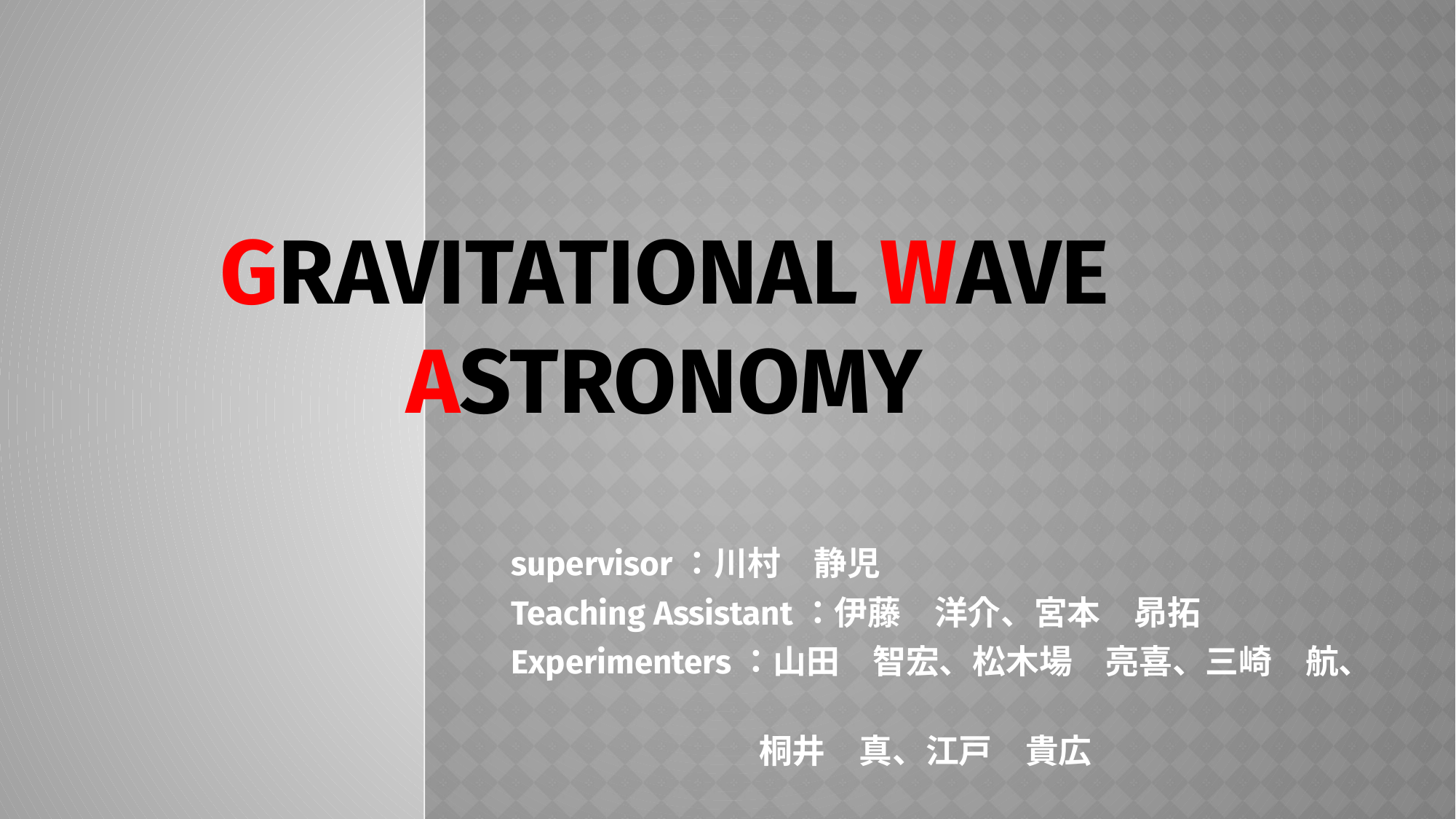

# Gravitational Wave Astronomy
supervisor：川村　静児
Teaching Assistant：伊藤　洋介、宮本　昴拓
Experimenters：山田　智宏、松木場　亮喜、三崎　航、
　　　　　　　  桐井　真、江戸　貴広